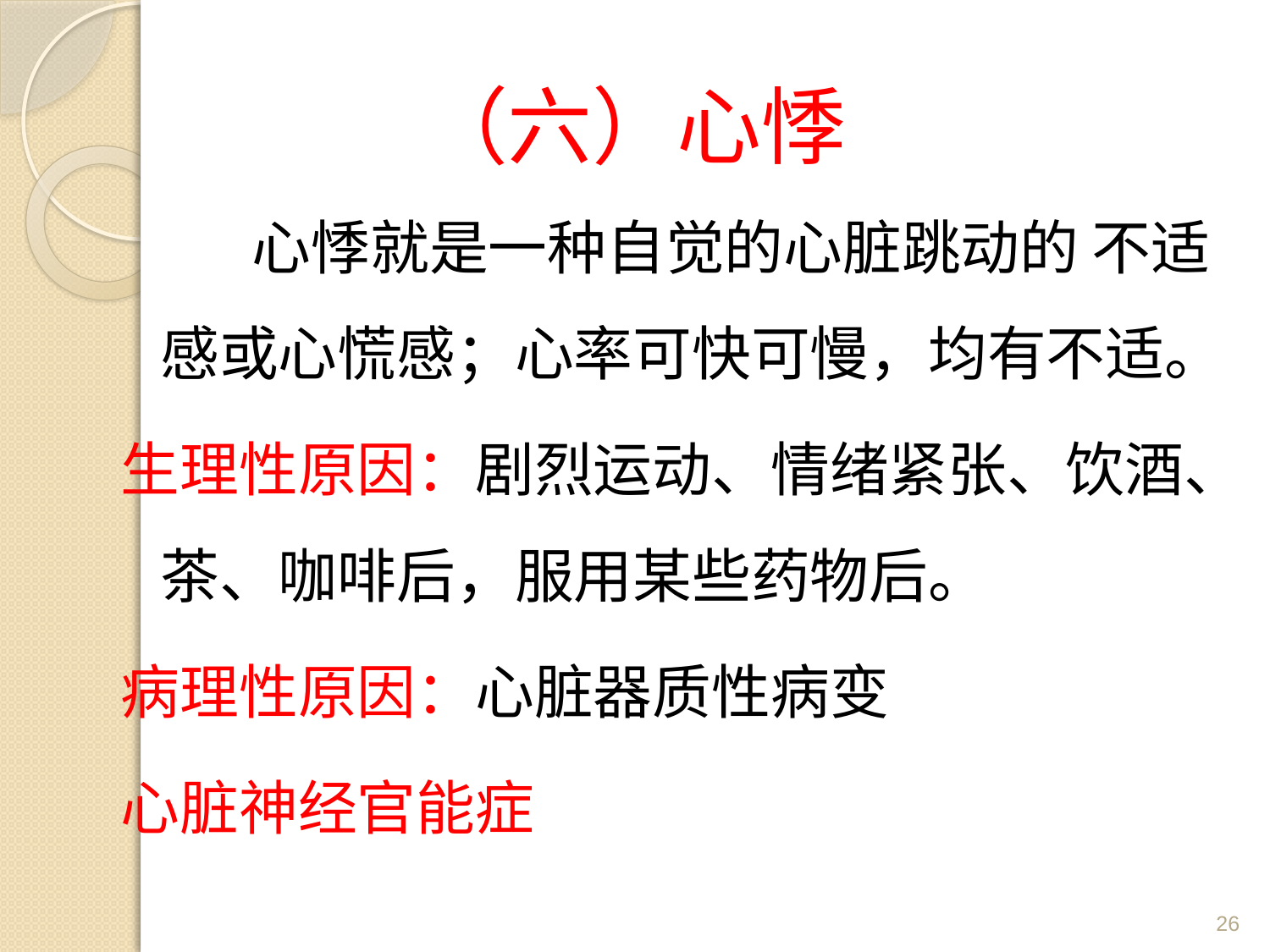

# （六）心悸
         心悸就是一种自觉的心脏跳动的 不适感或心慌感；心率可快可慢，均有不适。
生理性原因：剧烈运动、情绪紧张、饮酒、茶、咖啡后，服用某些药物后。
病理性原因：心脏器质性病变
心脏神经官能症
26